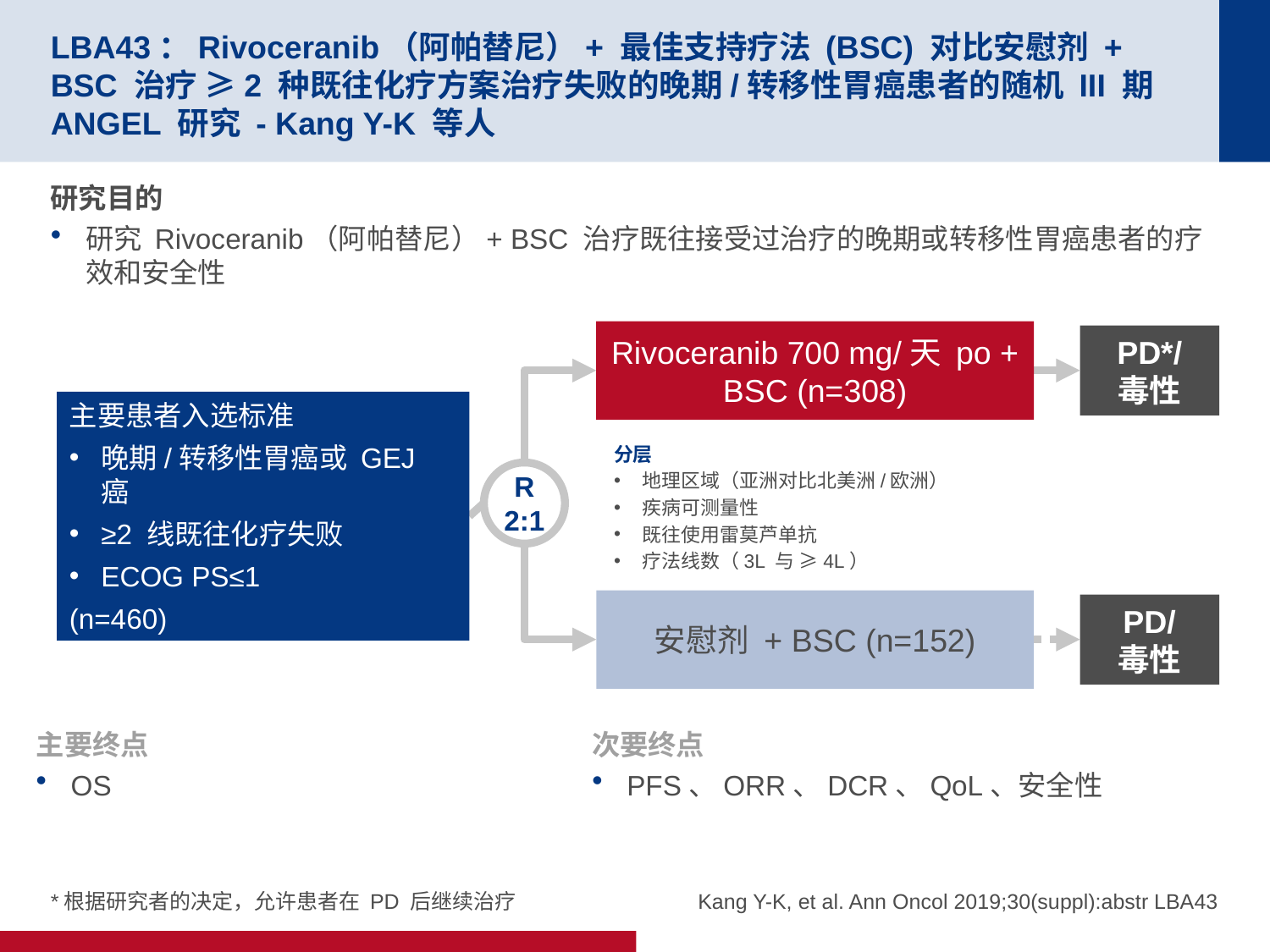

# LBA43：Rivoceranib（阿帕替尼）+ 最佳支持疗法 (BSC) 对比安慰剂 + BSC 治疗 ≥2 种既往化疗方案治疗失败的晚期/转移性胃癌患者的随机 III 期 ANGEL 研究 - Kang Y-K 等人
研究目的
研究 Rivoceranib（阿帕替尼）+ BSC 治疗既往接受过治疗的晚期或转移性胃癌患者的疗效和安全性
Rivoceranib 700 mg/天 po + BSC (n=308)
PD*/
毒性
主要患者入选标准
晚期/转移性胃癌或 GEJ 癌
≥2 线既往化疗失败
ECOG PS≤1
(n=460)
分层
地理区域（亚洲对比北美洲/欧洲）
疾病可测量性
既往使用雷莫芦单抗
疗法线数（3L 与 ≥4L）
R
2:1
安慰剂 + BSC (n=152)
PD/
毒性
主要终点
OS

次要终点
PFS、ORR、DCR、QoL、安全性
*根据研究者的决定，允许患者在 PD 后继续治疗
Kang Y-K, et al. Ann Oncol 2019;30(suppl):abstr LBA43